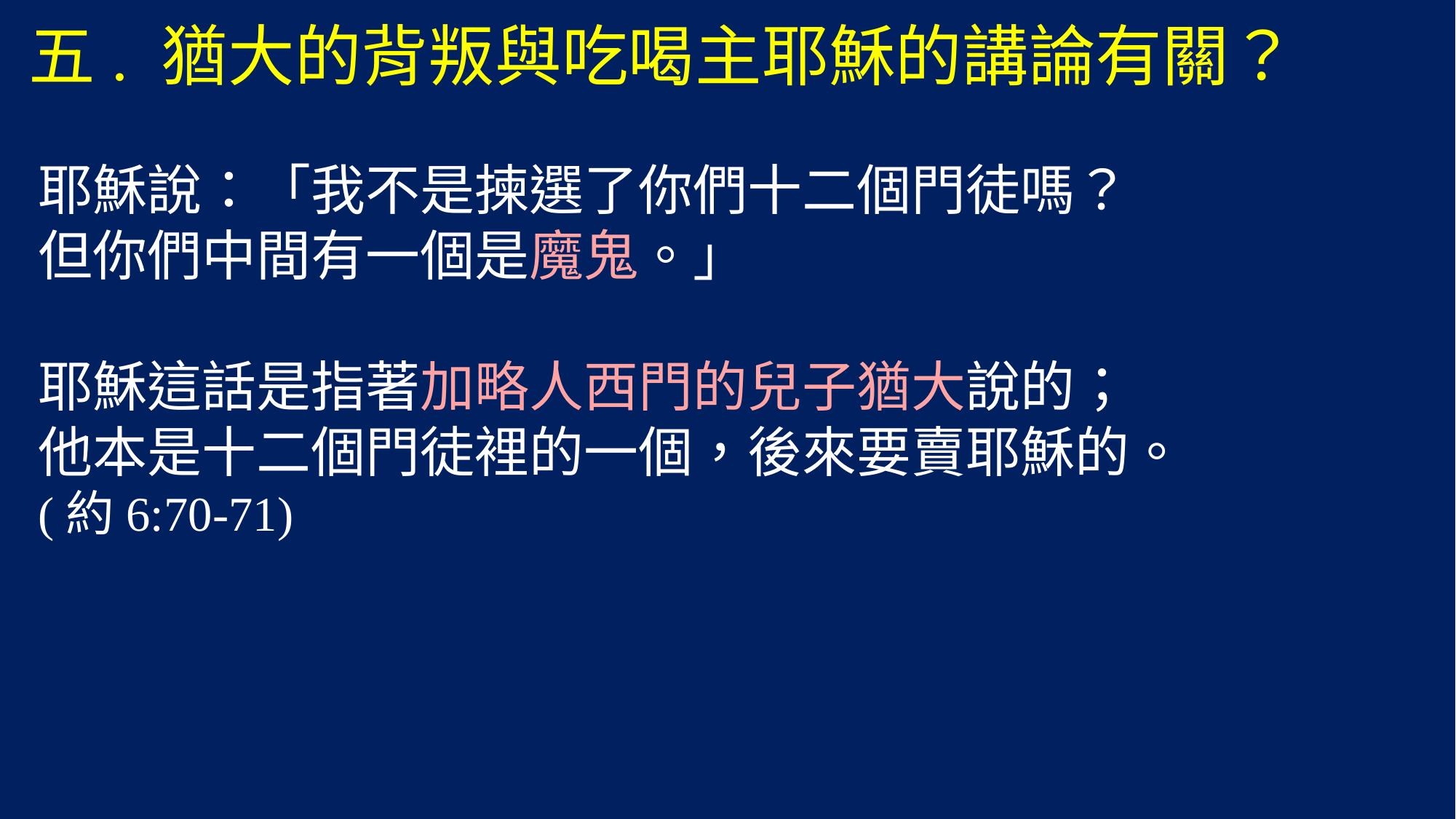

# 五. 猶大的背叛與吃喝主耶穌的講論有關？
耶穌說：「我不是揀選了你們十二個門徒嗎？
但你們中間有一個是魔鬼。」

耶穌這話是指著加略人西門的兒子猶大說的；
他本是十二個門徒裡的一個，後來要賣耶穌的。
(約6:70-71)